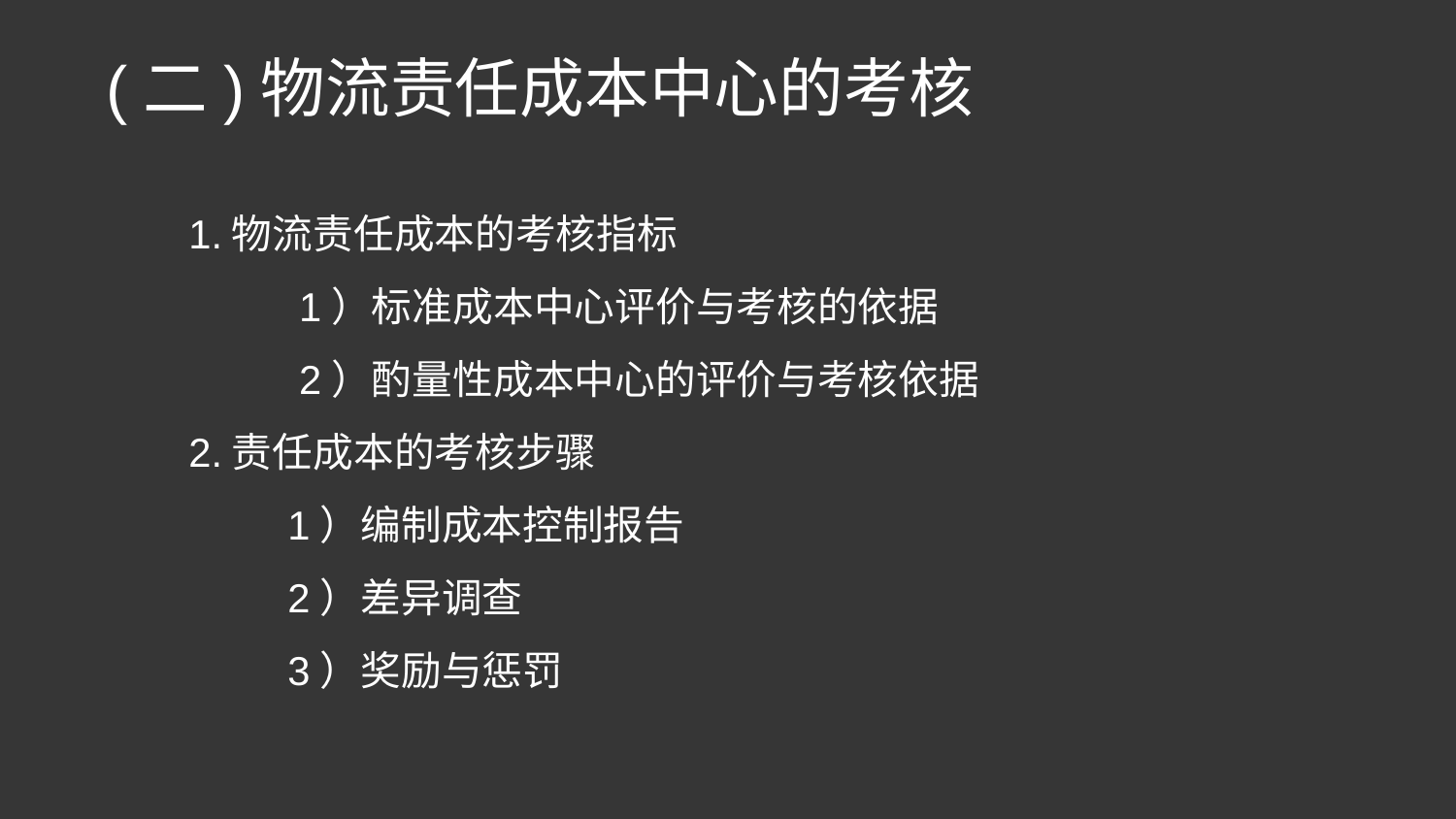

(二)物流责任成本中心的考核
1.物流责任成本的考核指标
     1）标准成本中心评价与考核的依据
     2）酌量性成本中心的评价与考核依据
2.责任成本的考核步骤
    1）编制成本控制报告
    2）差异调查
    3）奖励与惩罚